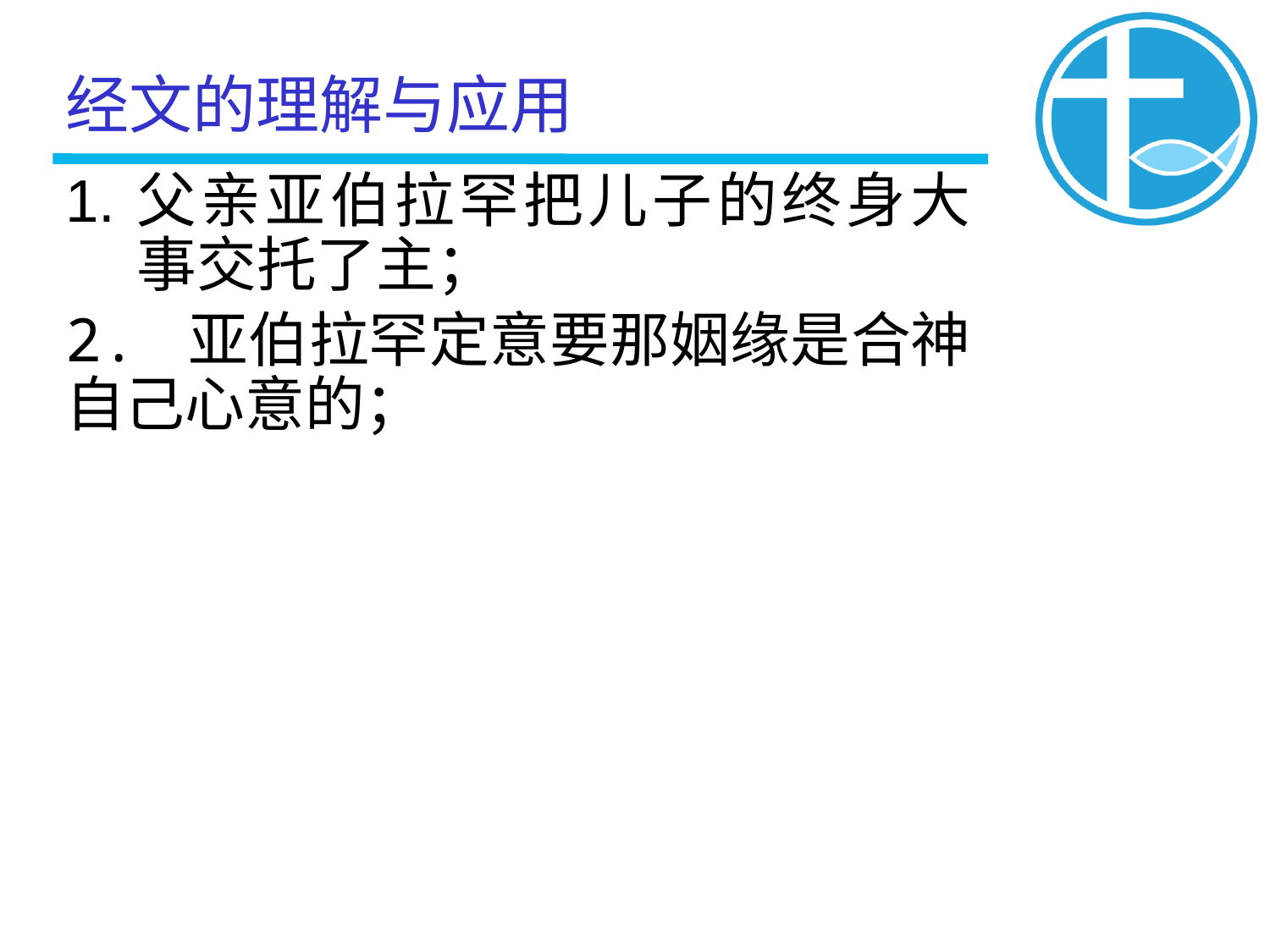

经文的理解与应用
父亲亚伯拉罕把儿子的终身大事交托了主；
2. 亚伯拉罕定意要那姻缘是合神自己心意的；